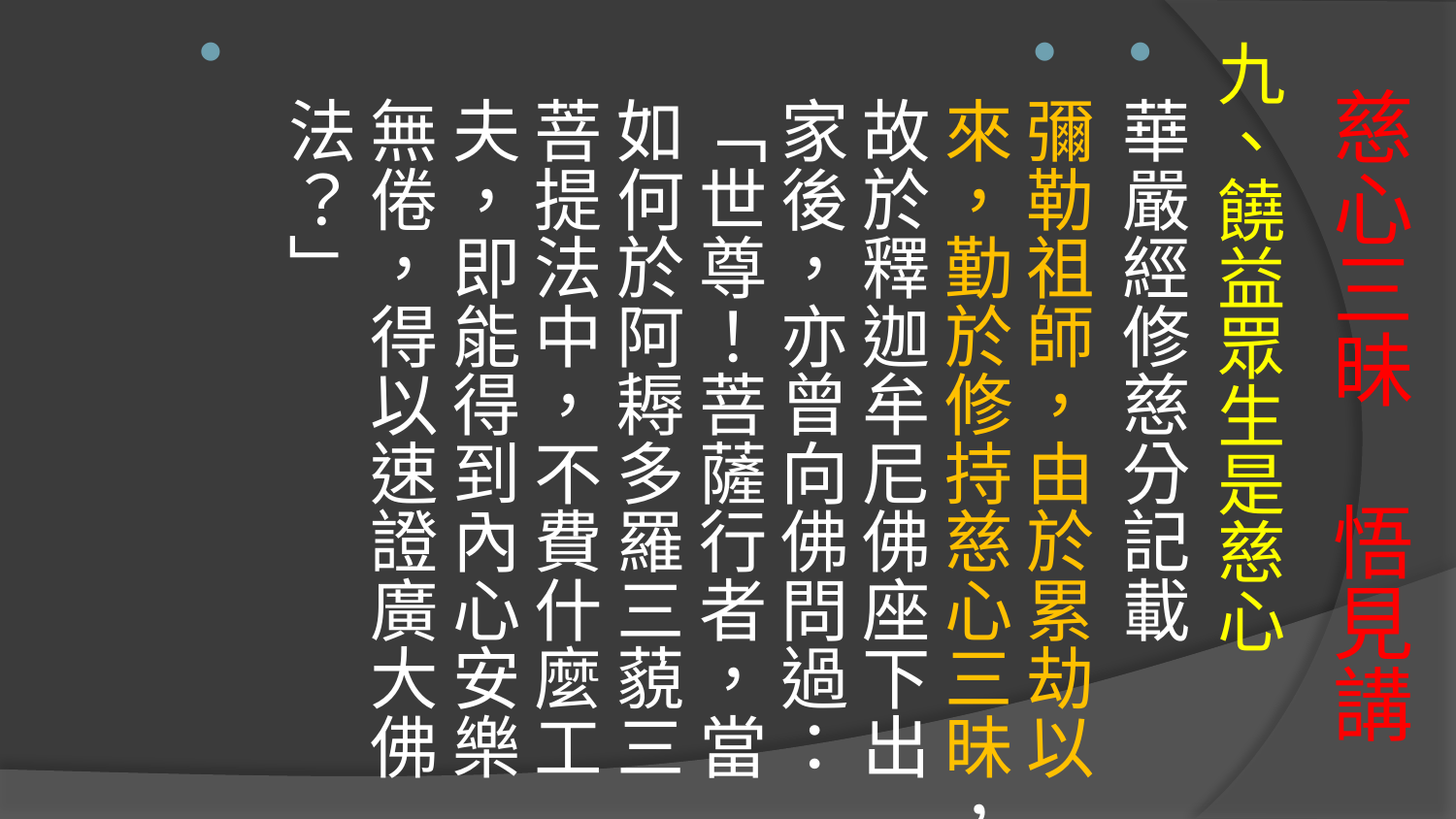

九、饒益眾生是慈心
華嚴經修慈分記載
彌勒祖師，由於累劫以來，勤於修持慈心三昧，故於釋迦牟尼佛座下出家後，亦曾向佛問過：「世尊！菩薩行者，當如何於阿耨多羅三藐三菩提法中，不費什麼工夫，即能得到內心安樂無倦，得以速證廣大佛法？」

# 慈心三昧     悟見講